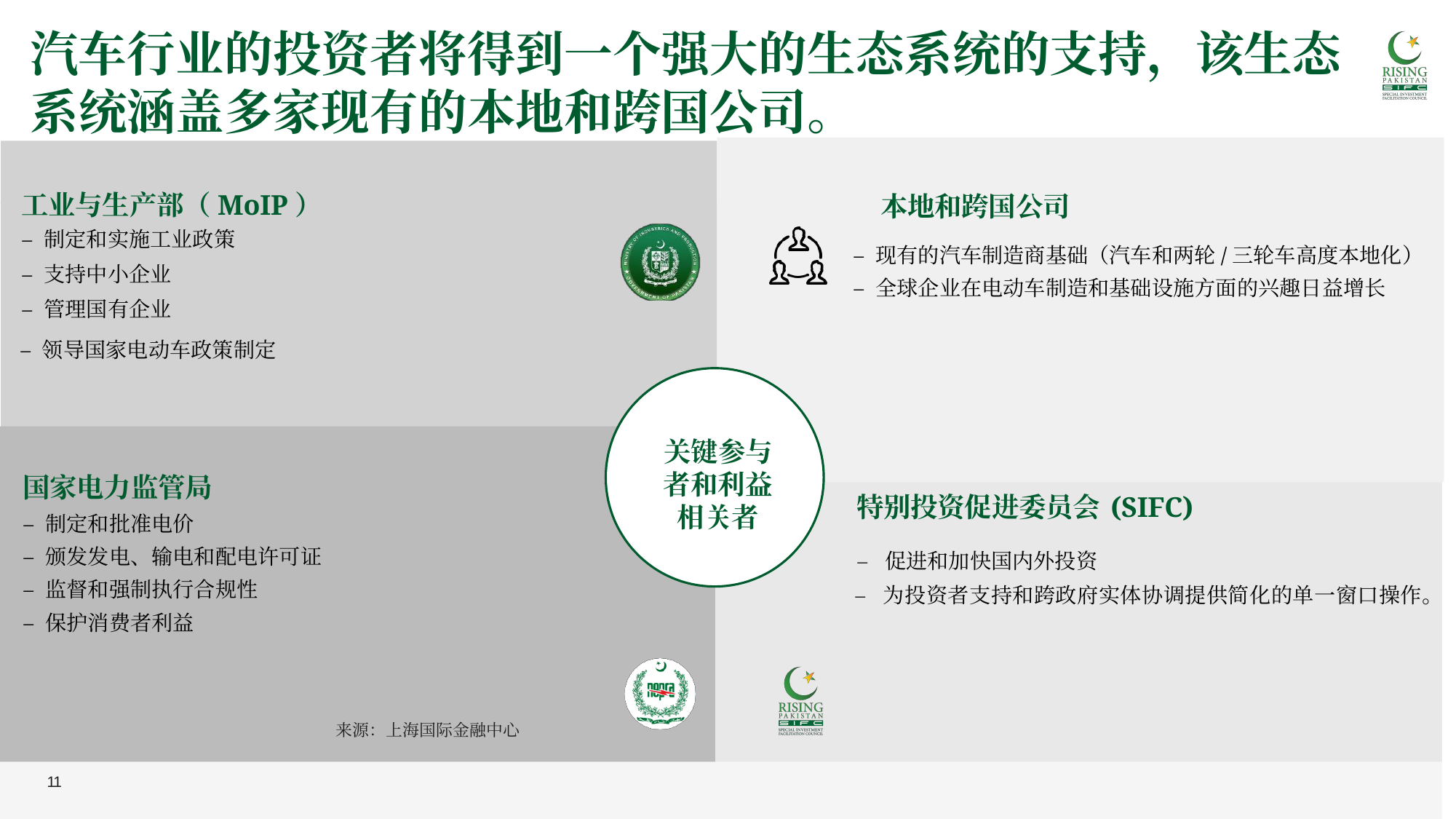

汽车行业的投资者将得到一个强大的生态系统的支持，该生态系统涵盖多家现有的本地和跨国公司。

工业与生产部（MoIP）
本地和跨国公司

– 制定和实施工业政策
– 支持中小企业
– 管理国有企业
– 现有的汽车制造商基础（汽车和两轮/三轮车高度本地化）
– 全球企业在电动车制造和基础设施方面的兴趣日益增长
– 领导国家电动车政策制定

关键参与者和利益相关者

国家电力监管局
– 制定和批准电价
– 颁发发电、输电和配电许可证
– 监督和强制执行合规性
– 保护消费者利益

特别投资促进委员会 (SIFC)
–  促进和加快国内外投资
–  为投资者支持和跨政府实体协调提供简化的单一窗口操作。

来源：上海国际金融中心

11